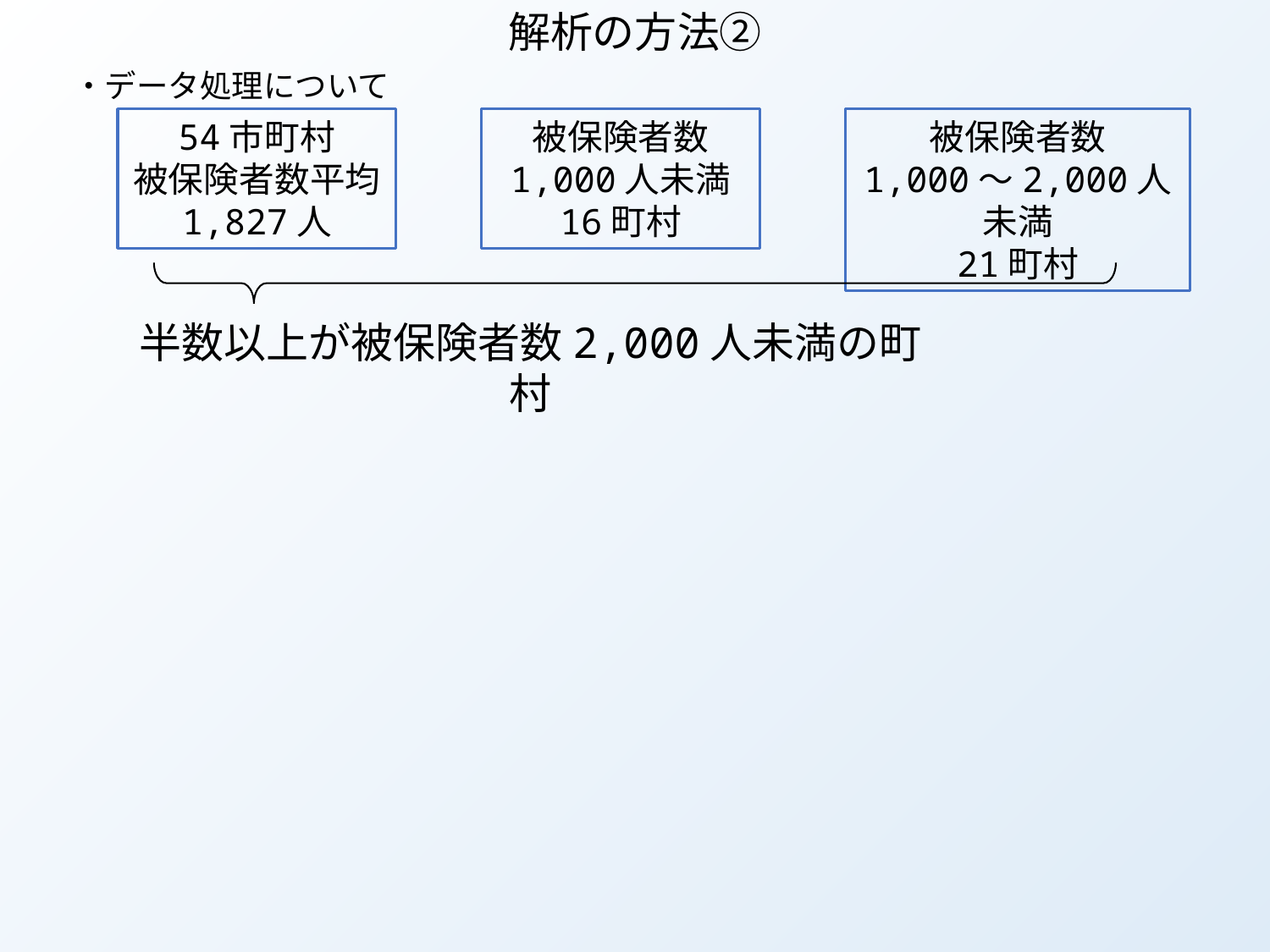

解析の方法②
・データ処理について
被保険者数
1,000人未満
16町村
被保険者数
1,000～2,000人未満
21町村
54市町村
被保険者数平均
1,827人
半数以上が被保険者数2,000人未満の町村